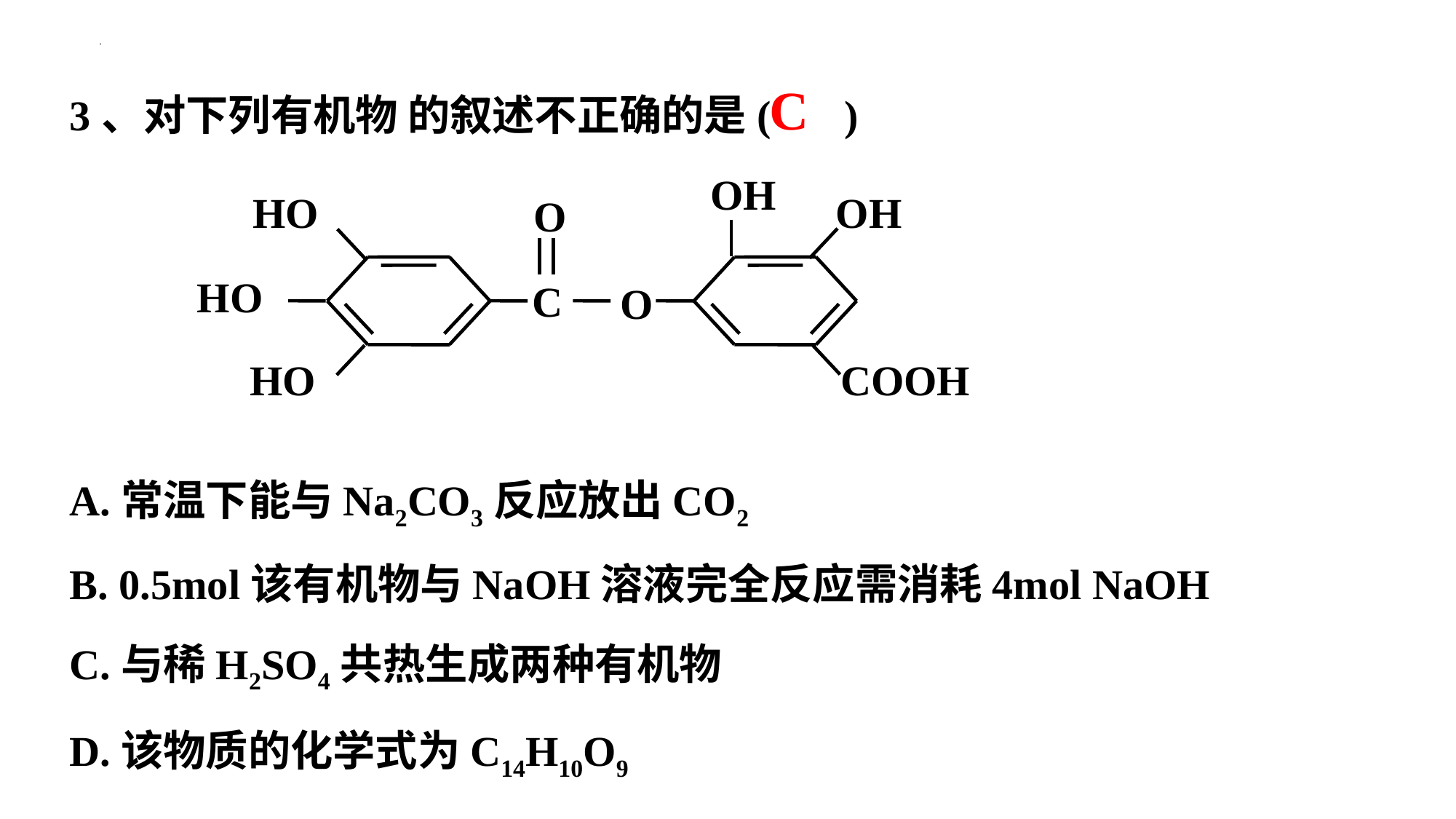

3、对下列有机物 的叙述不正确的是(       )

A.常温下能与Na2CO3反应放出CO2
B. 0.5mol该有机物与NaOH溶液完全反应需消耗4mol NaOH
C.与稀H2SO4共热生成两种有机物
D.该物质的化学式为C14H10O9
C
OH
OH
HO
O

C
O

HO

COOH
HO